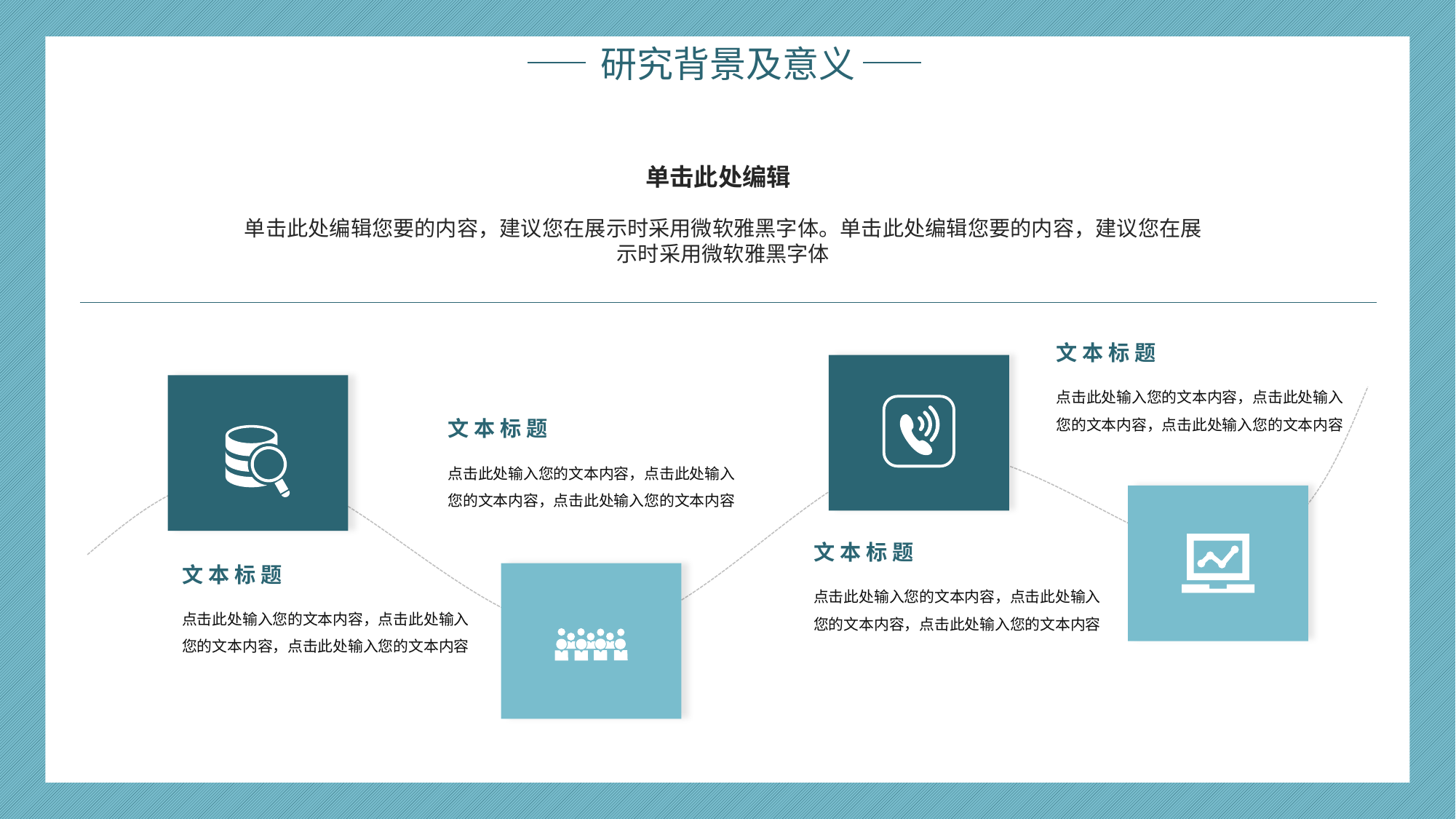

研究背景及意义
单击此处编辑
单击此处编辑您要的内容，建议您在展示时采用微软雅黑字体。单击此处编辑您要的内容，建议您在展示时采用微软雅黑字体

文 本 标 题
点击此处输入您的文本内容，点击此处输入您的文本内容，点击此处输入您的文本内容

文 本 标 题
点击此处输入您的文本内容，点击此处输入您的文本内容，点击此处输入您的文本内容

文 本 标 题
点击此处输入您的文本内容，点击此处输入您的文本内容，点击此处输入您的文本内容
文 本 标 题
点击此处输入您的文本内容，点击此处输入您的文本内容，点击此处输入您的文本内容